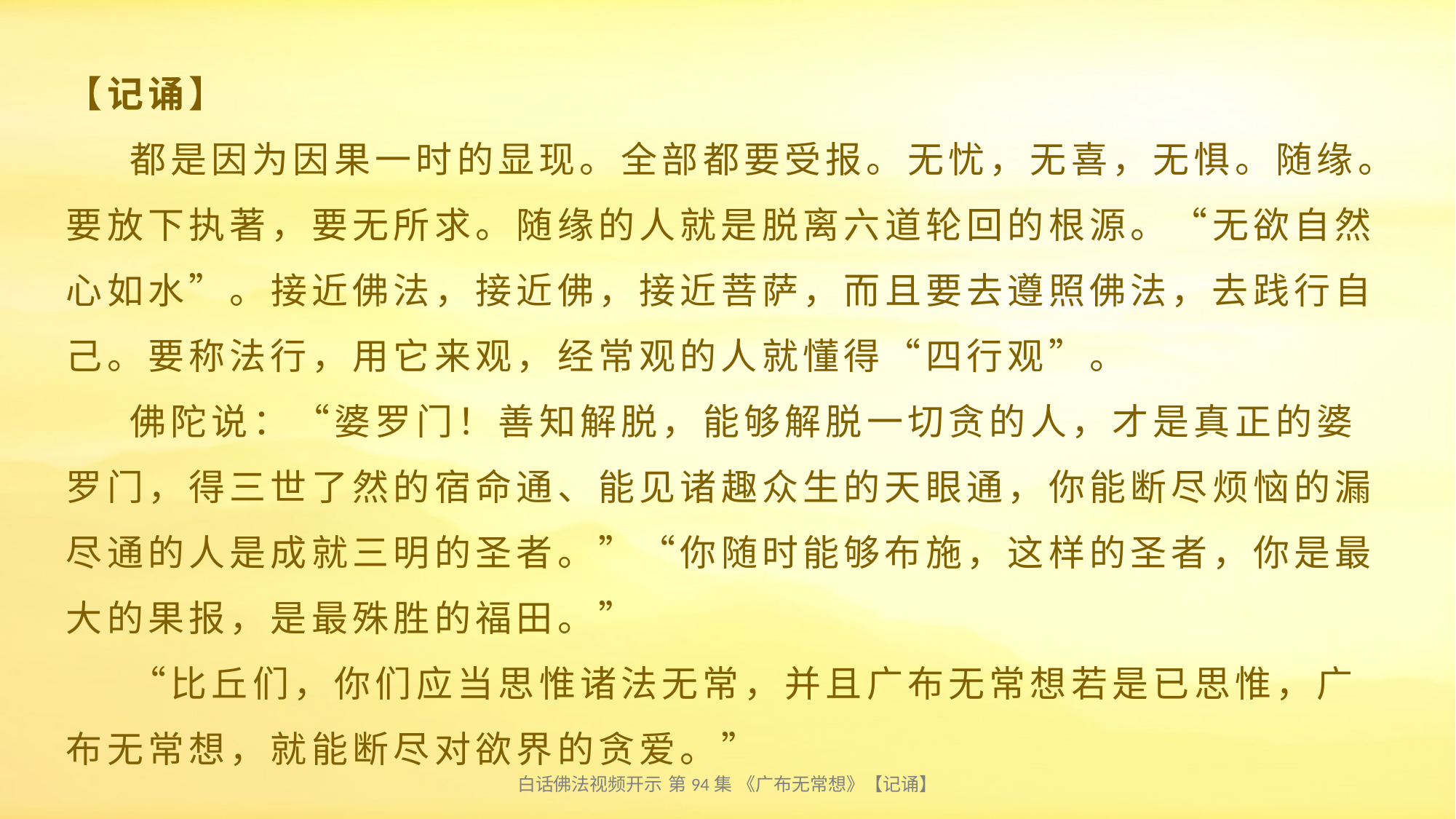

# 【记诵】 都是因为因果一时的显现。全部都要受报。无忧，无喜，无惧。随缘。要放下执著，要无所求。随缘的人就是脱离六道轮回的根源。“无欲自然心如水”。接近佛法，接近佛，接近菩萨，而且要去遵照佛法，去践行自己。要称法行，用它来观，经常观的人就懂得“四行观”。 佛陀说：“婆罗门！善知解脱，能够解脱一切贪的人，才是真正的婆罗门，得三世了然的宿命通、能见诸趣众生的天眼通，你能断尽烦恼的漏尽通的人是成就三明的圣者。”“你随时能够布施，这样的圣者，你是最大的果报，是最殊胜的福田。” “比丘们，你们应当思惟诸法无常，并且广布无常想若是已思惟，广布无常想，就能断尽对欲界的贪爱。”
白话佛法视频开示 第94集 《广布无常想》【记诵】